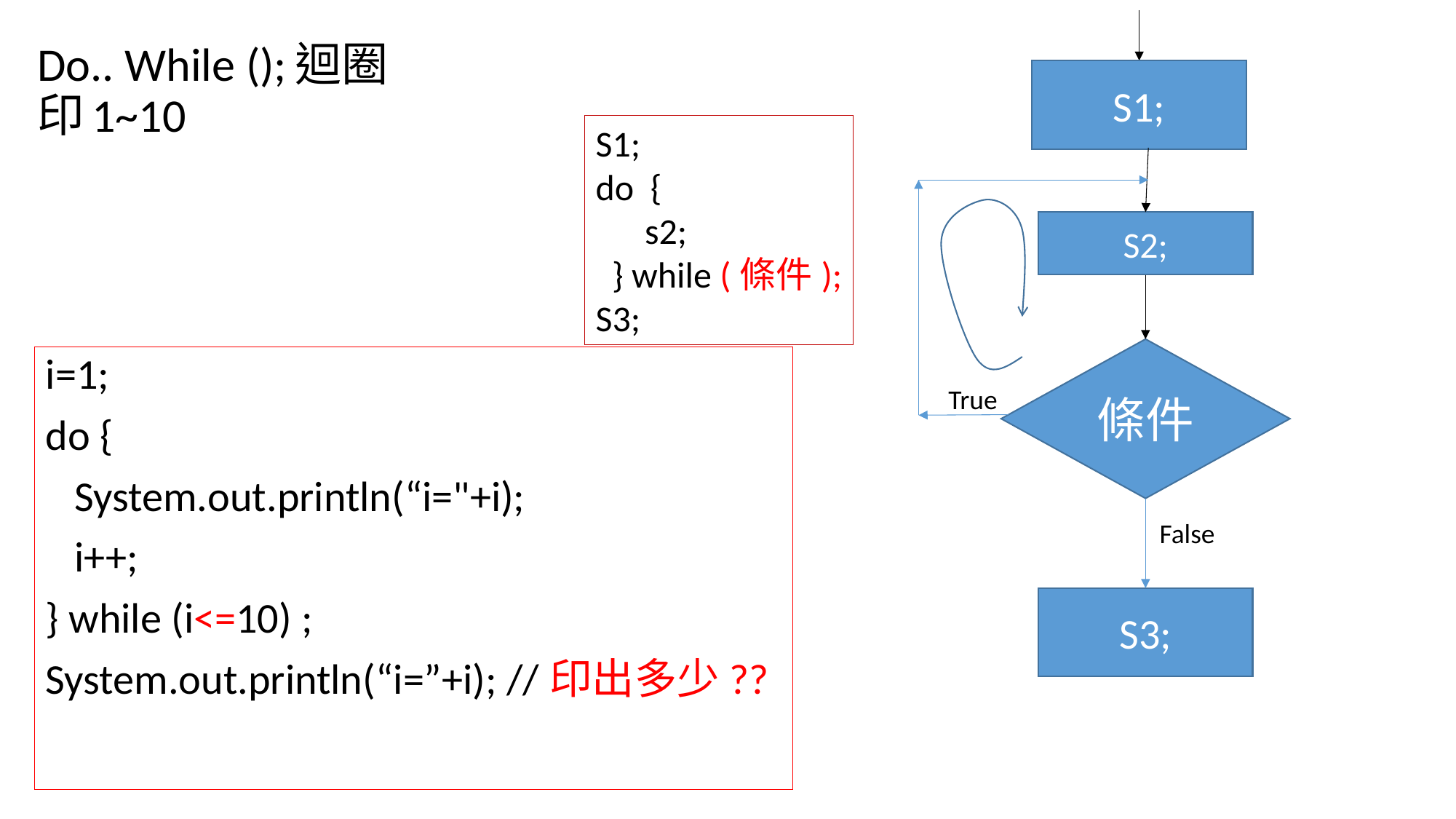

# Do.. While ();迴圈 印1~10
S1;
S1;
do  {
      s2;
  } while (條件);
S3;

S2;
條件
i=1;
do {
   System.out.println(“i="+i);
   i++;
} while (i<=10) ;
System.out.println(“i=”+i); //印出多少??
True

False

S3;